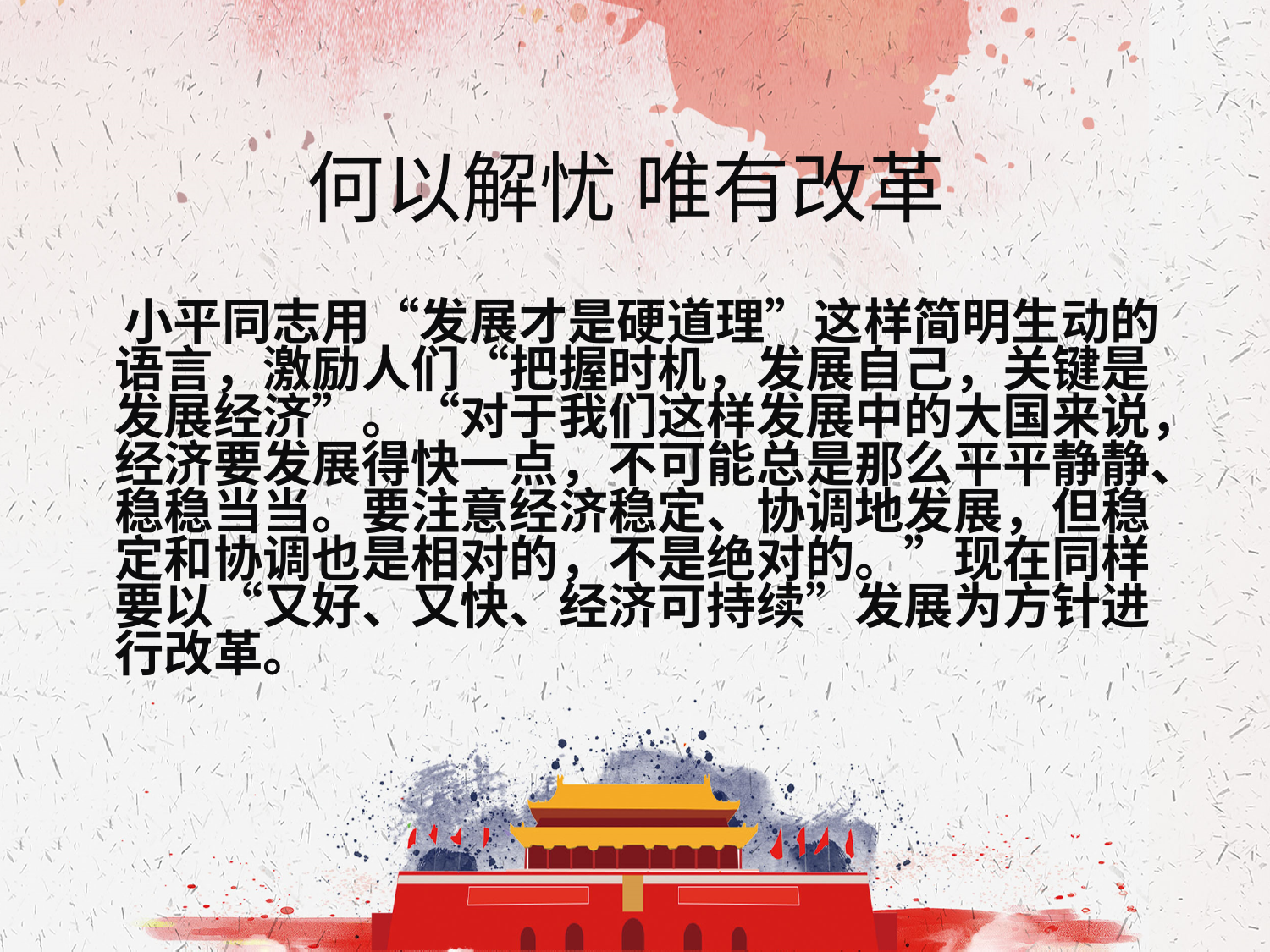

# 何以解忧 唯有改革
    小平同志用“发展才是硬道理”这样简明生动的语言，激励人们“把握时机，发展自己，关键是发展经济”。“对于我们这样发展中的大国来说，经济要发展得快一点，不可能总是那么平平静静、稳稳当当。要注意经济稳定、协调地发展，但稳定和协调也是相对的，不是绝对的。”现在同样要以“又好、又快、经济可持续”发展为方针进行改革。